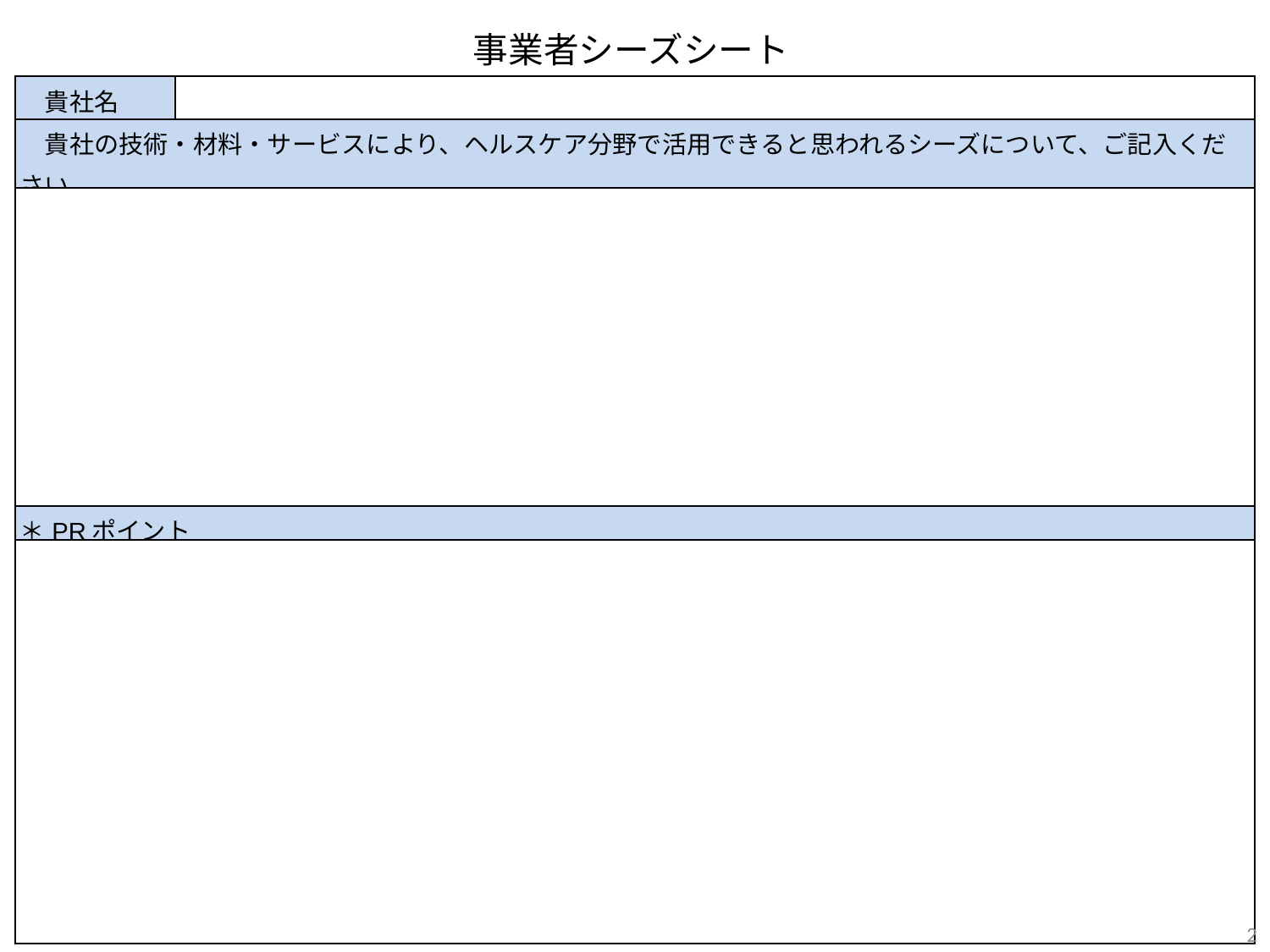

事業者シーズシート
| 貴社名 |  |
| --- | --- |
| 貴社の技術・材料・サービスにより、ヘルスケア分野で活用できると思われるシーズについて、ご記入ください。 |  |
|  |  |
| ＊PRポイント |  |
|  |  |
2